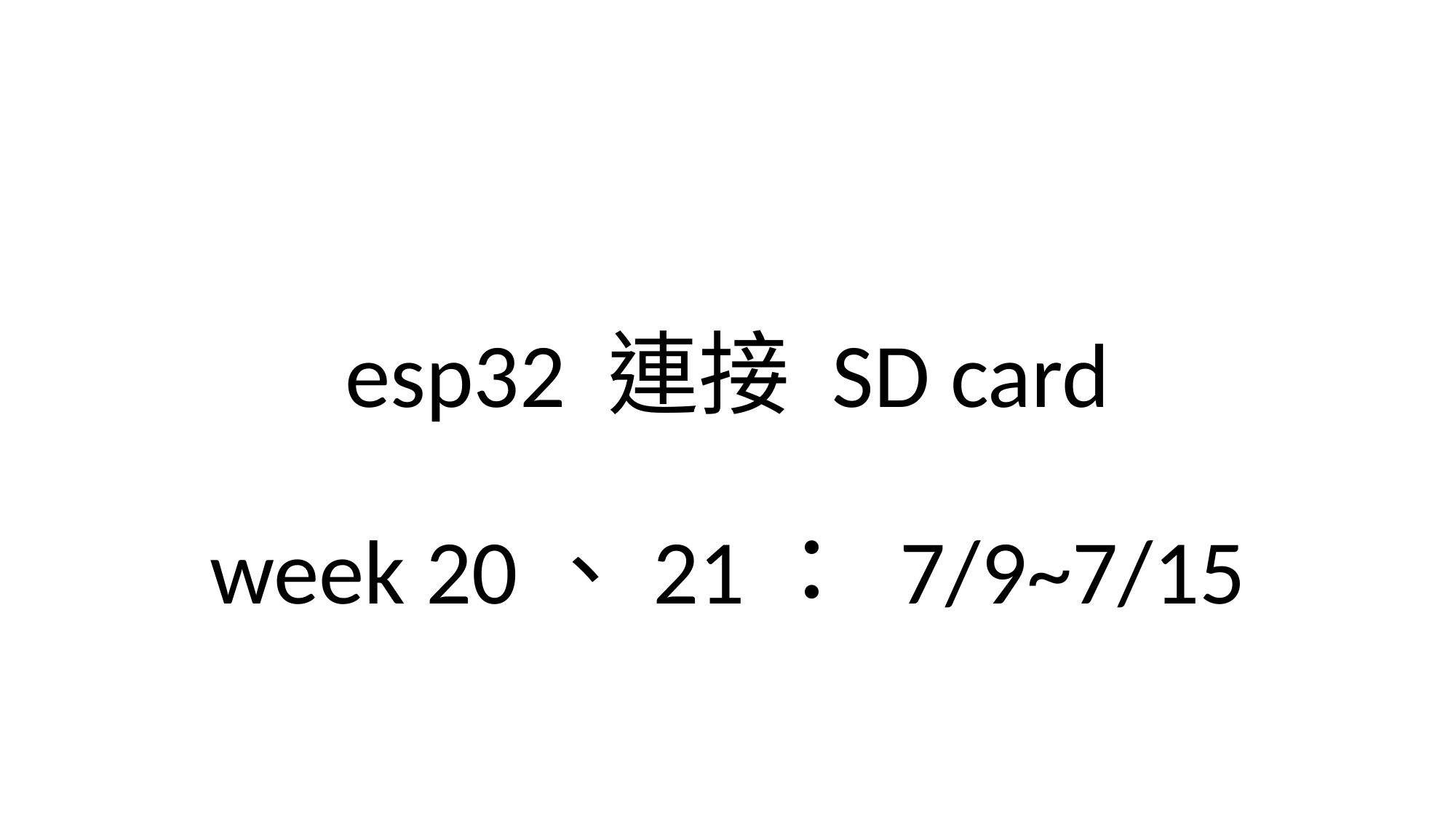

# esp32 連接 SD card week 20、21： 7/9~7/15